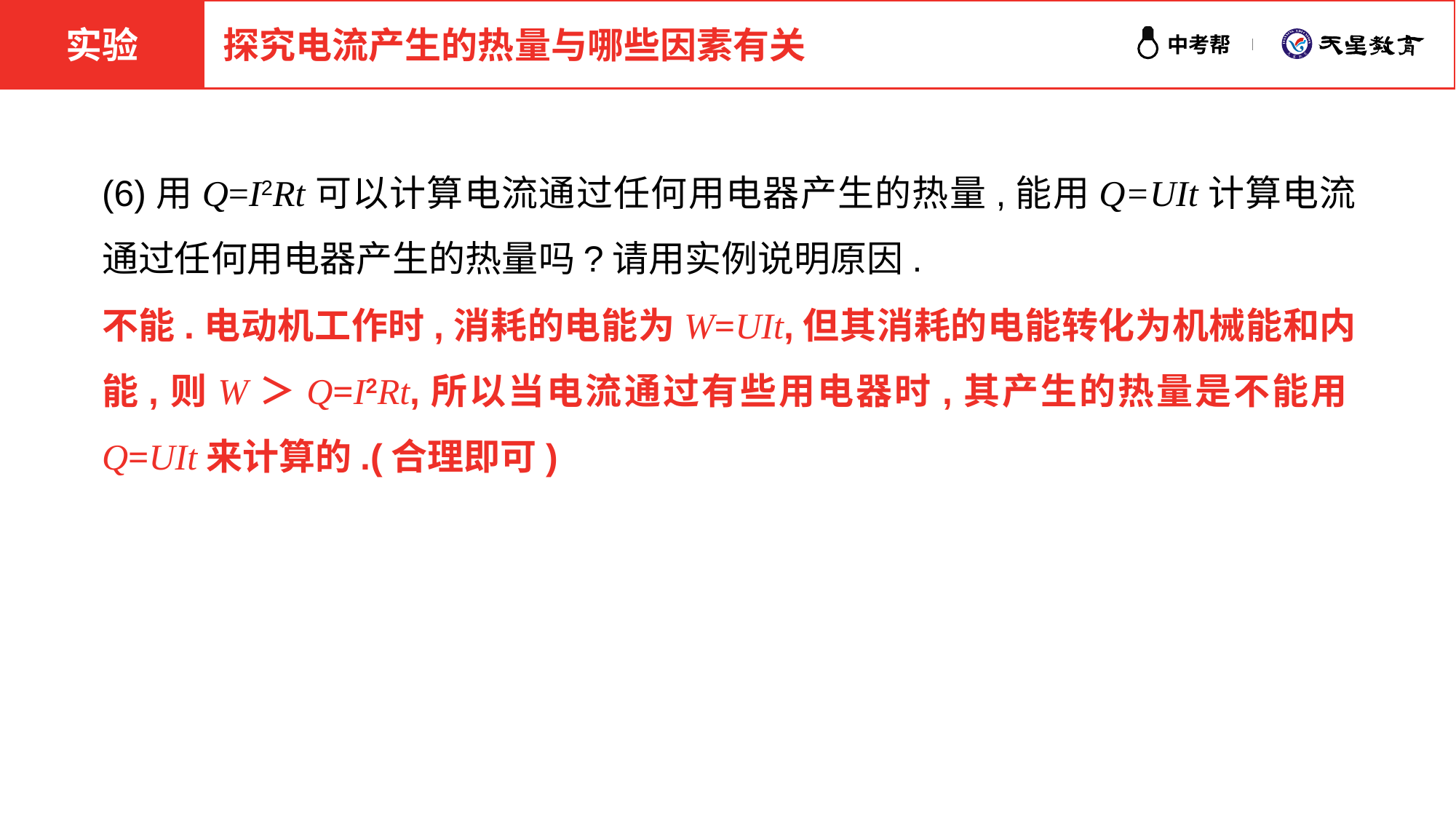

实验
探究电流产生的热量与哪些因素有关
(6)用Q=I2Rt可以计算电流通过任何用电器产生的热量,能用Q=UIt计算电流通过任何用电器产生的热量吗?请用实例说明原因.
不能.电动机工作时,消耗的电能为W=UIt,但其消耗的电能转化为机械能和内能,则W＞Q=I2Rt,所以当电流通过有些用电器时,其产生的热量是不能用Q=UIt来计算的.(合理即可)